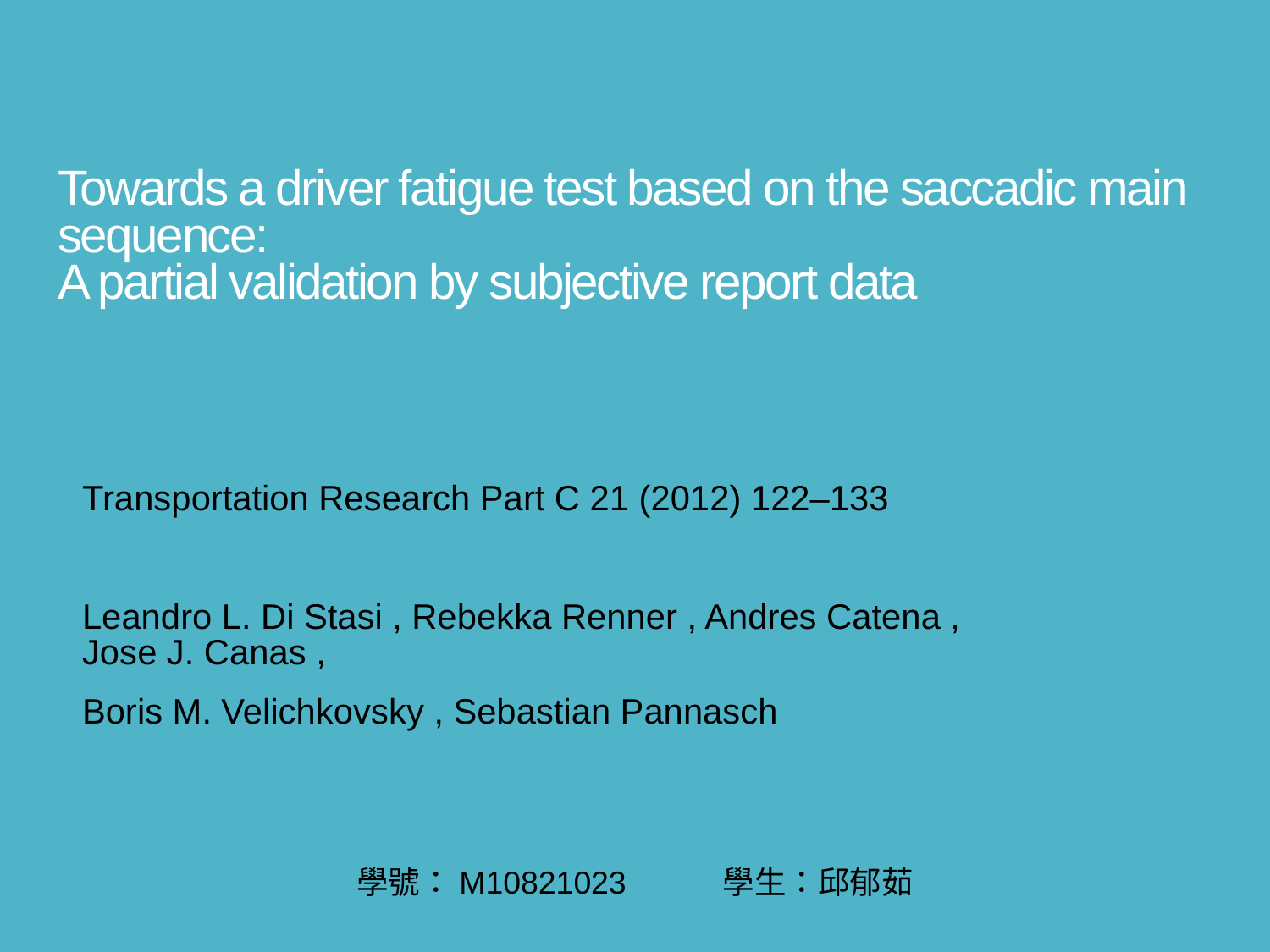

# Towards a driver fatigue test based on the saccadic main sequence: A partial validation by subjective report data
Transportation Research Part C 21 (2012) 122–133

Leandro L. Di Stasi , Rebekka Renner , Andres Catena , Jose J. Canas ,
Boris M. Velichkovsky , Sebastian Pannasch
學號：M10821023          學生：邱郁茹